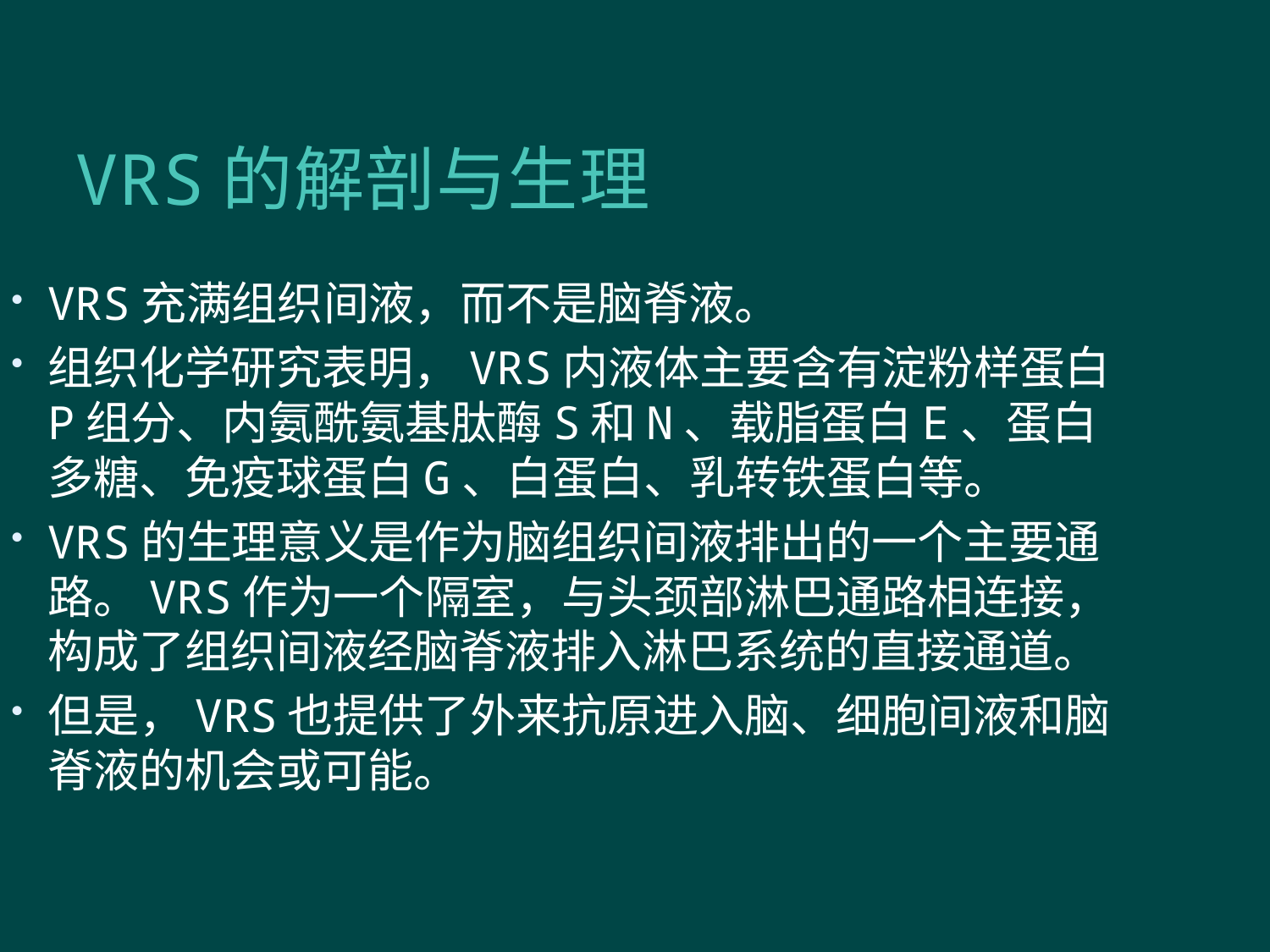

# VRS的解剖与生理
VRS充满组织间液，而不是脑脊液。
组织化学研究表明，VRS内液体主要含有淀粉样蛋白P组分、内氨酰氨基肽酶S和N、载脂蛋白E、蛋白多糖、免疫球蛋白G、白蛋白、乳转铁蛋白等。
VRS的生理意义是作为脑组织间液排出的一个主要通路。VRS作为一个隔室，与头颈部淋巴通路相连接，构成了组织间液经脑脊液排入淋巴系统的直接通道。
但是，VRS也提供了外来抗原进入脑、细胞间液和脑脊液的机会或可能。